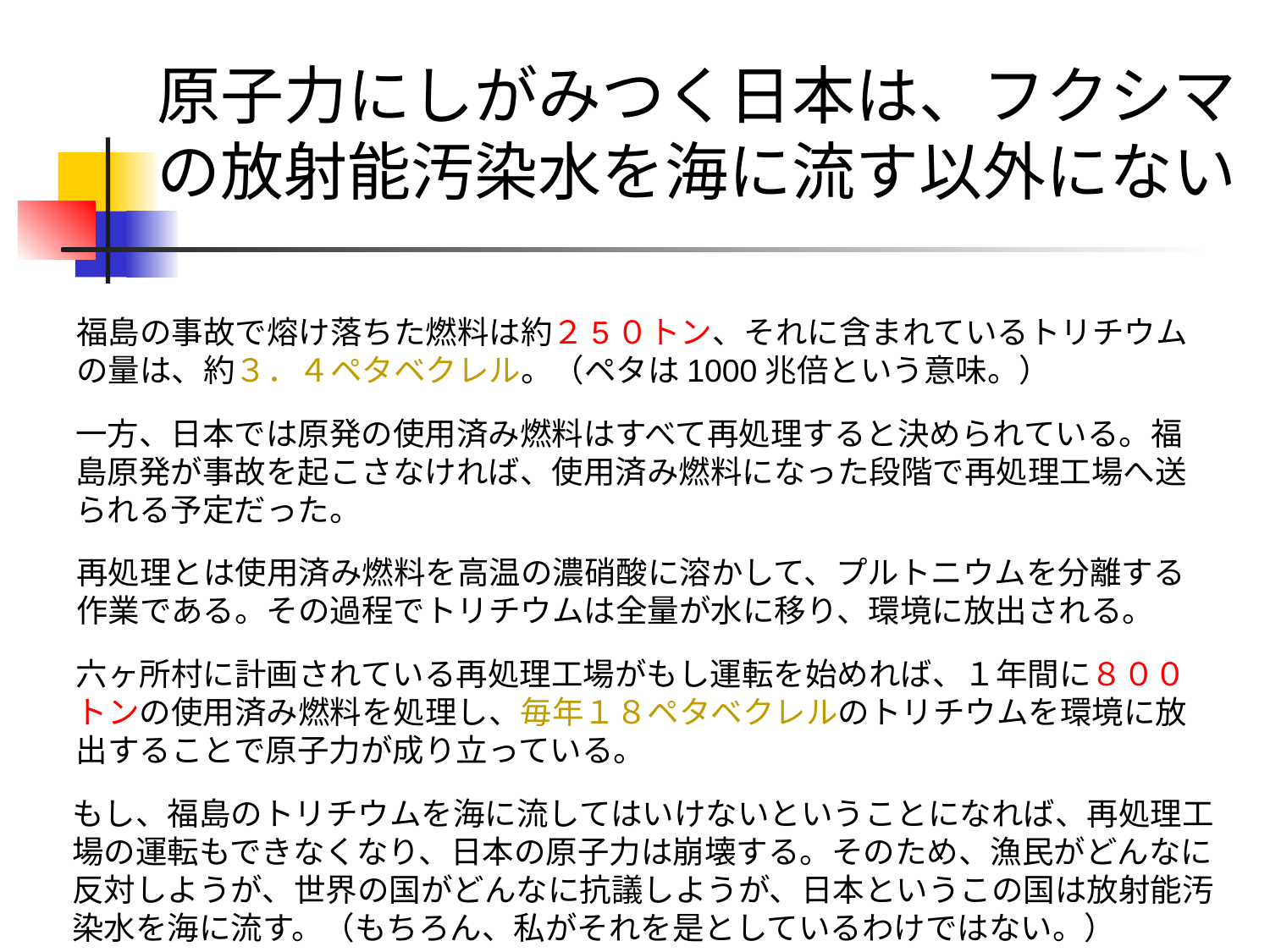

原子力にしがみつく日本は、フクシマの放射能汚染水を海に流す以外にない
福島の事故で熔け落ちた燃料は約２5０トン、それに含まれているトリチウムの量は、約３．４ペタベクレル。（ペタは1000兆倍という意味。）

一方、日本では原発の使用済み燃料はすべて再処理すると決められている。福島原発が事故を起こさなければ、使用済み燃料になった段階で再処理工場へ送られる予定だった。
再処理とは使用済み燃料を高温の濃硝酸に溶かして、プルトニウムを分離する作業である。その過程でトリチウムは全量が水に移り、環境に放出される。

六ヶ所村に計画されている再処理工場がもし運転を始めれば、１年間に８００トンの使用済み燃料を処理し、毎年１８ペタベクレルのトリチウムを環境に放出することで原子力が成り立っている。
もし、福島のトリチウムを海に流してはいけないということになれば、再処理工場の運転もできなくなり、日本の原子力は崩壊する。そのため、漁民がどんなに反対しようが、世界の国がどんなに抗議しようが、日本というこの国は放射能汚染水を海に流す。（もちろん、私がそれを是としているわけではない。）